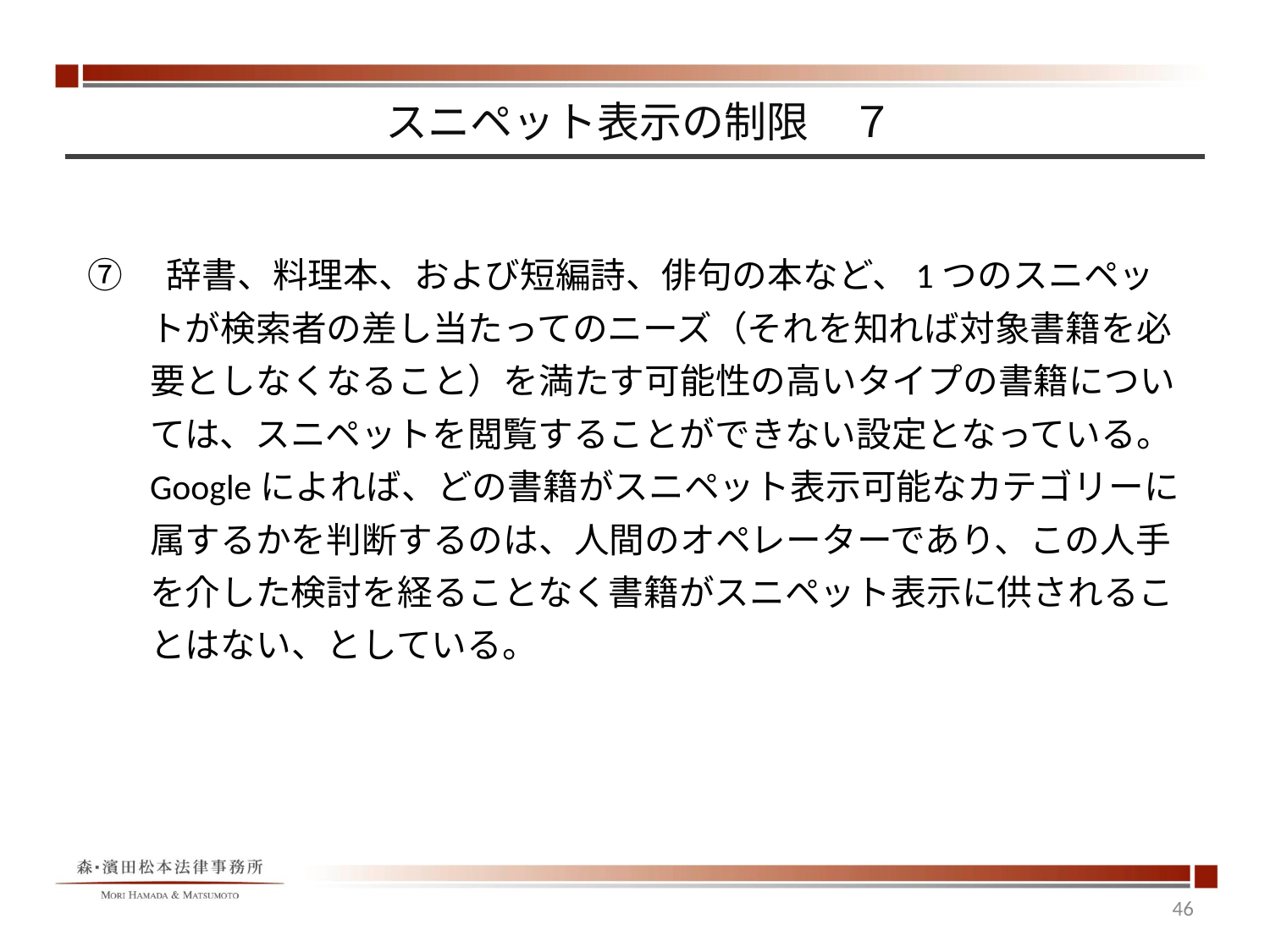

# スニペット表示の制限　７
⑦　辞書、料理本、および短編詩、俳句の本など、1つのスニペットが検索者の差し当たってのニーズ（それを知れば対象書籍を必要としなくなること）を満たす可能性の高いタイプの書籍については、スニペットを閲覧することができない設定となっている。Googleによれば、どの書籍がスニペット表示可能なカテゴリーに属するかを判断するのは、人間のオペレーターであり、この人手を介した検討を経ることなく書籍がスニペット表示に供されることはない、としている。
46